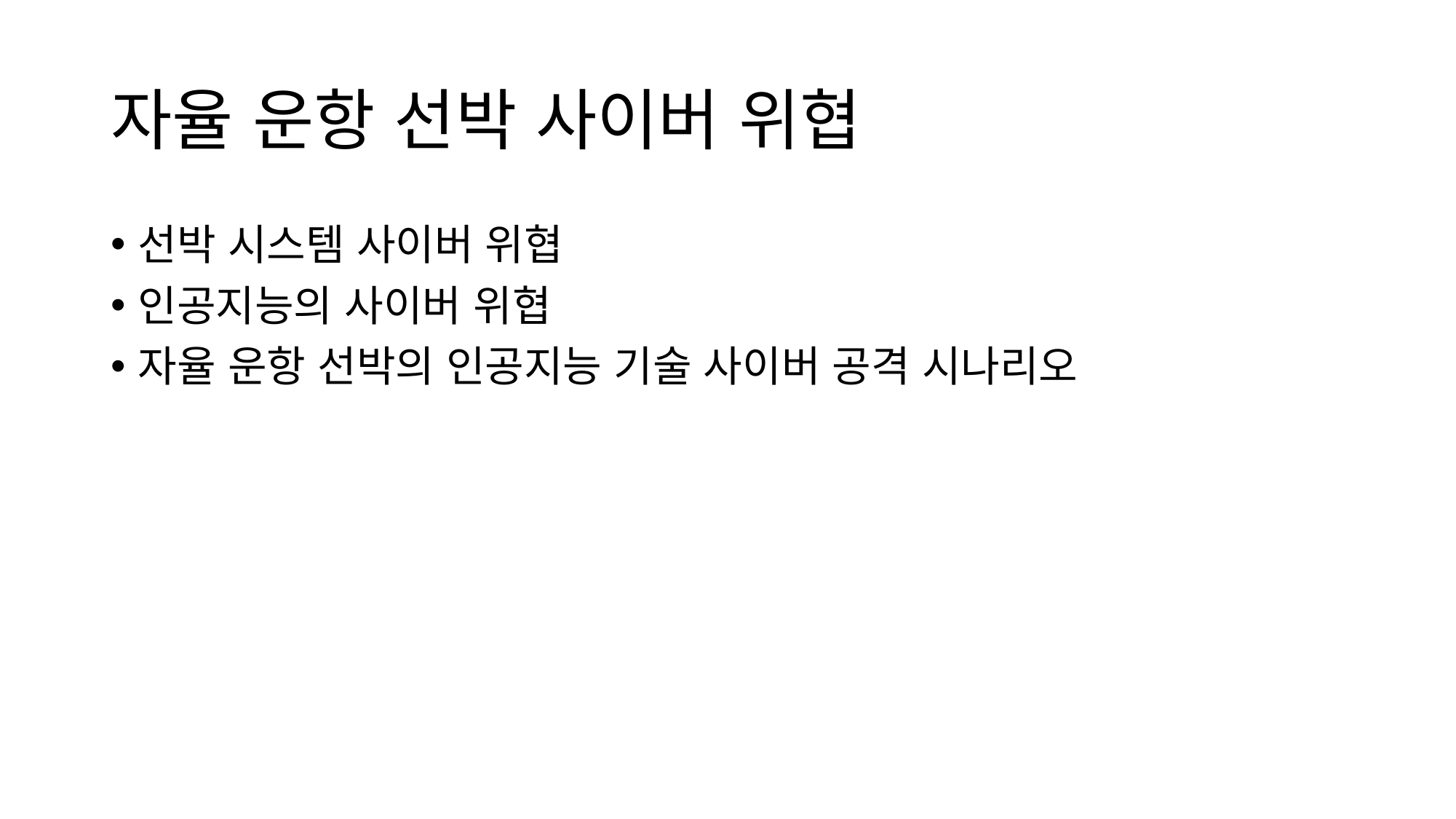

# 자율 운항 선박 사이버 위협
선박 시스템 사이버 위협
인공지능의 사이버 위협
자율 운항 선박의 인공지능 기술 사이버 공격 시나리오